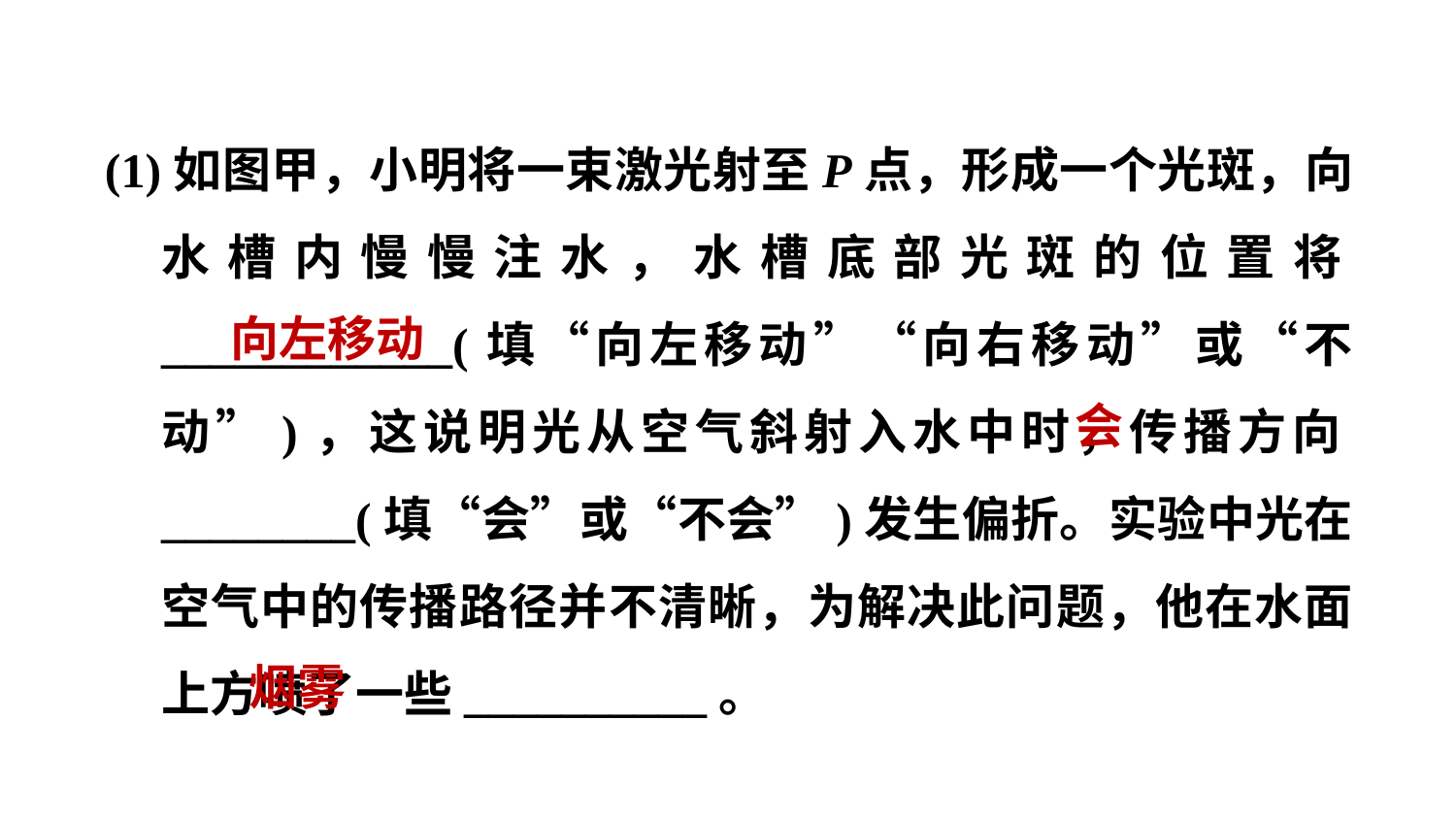

(1)如图甲，小明将一束激光射至P点，形成一个光斑，向水槽内慢慢注水，水槽底部光斑的位置将____________(填“向左移动”“向右移动”或“不动”)，这说明光从空气斜射入水中时，传播方向________(填“会”或“不会”)发生偏折。实验中光在空气中的传播路径并不清晰，为解决此问题，他在水面上方喷了一些__________。
向左移动
会
烟雾